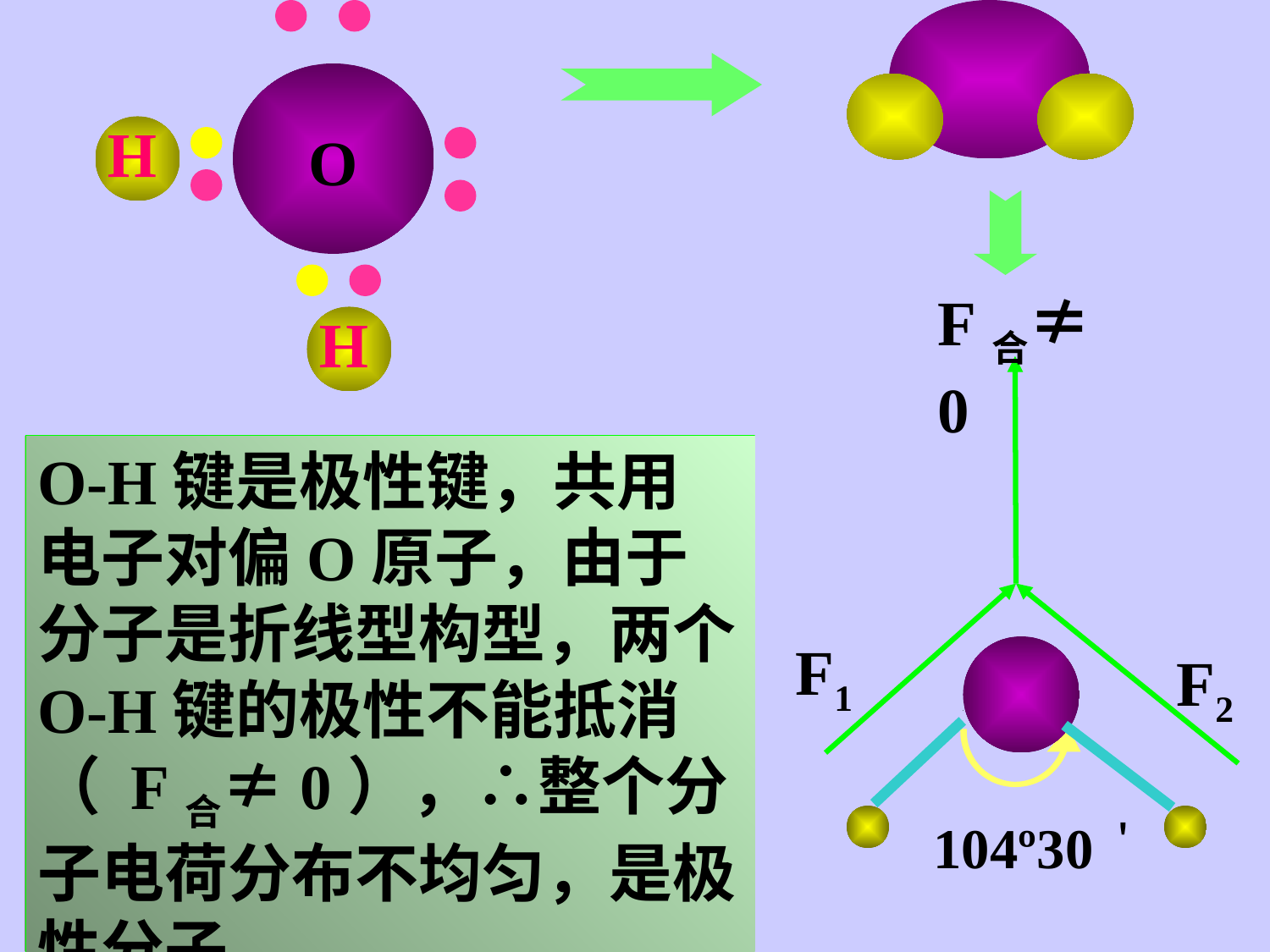

H

O

H

F合≠0

O-H键是极性键，共用电子对偏O原子，由于分子是折线型构型，两个O-H键的极性不能抵消（ F合≠0），∴整个分子电荷分布不均匀，是极性分子

F1

F2

104º30＇